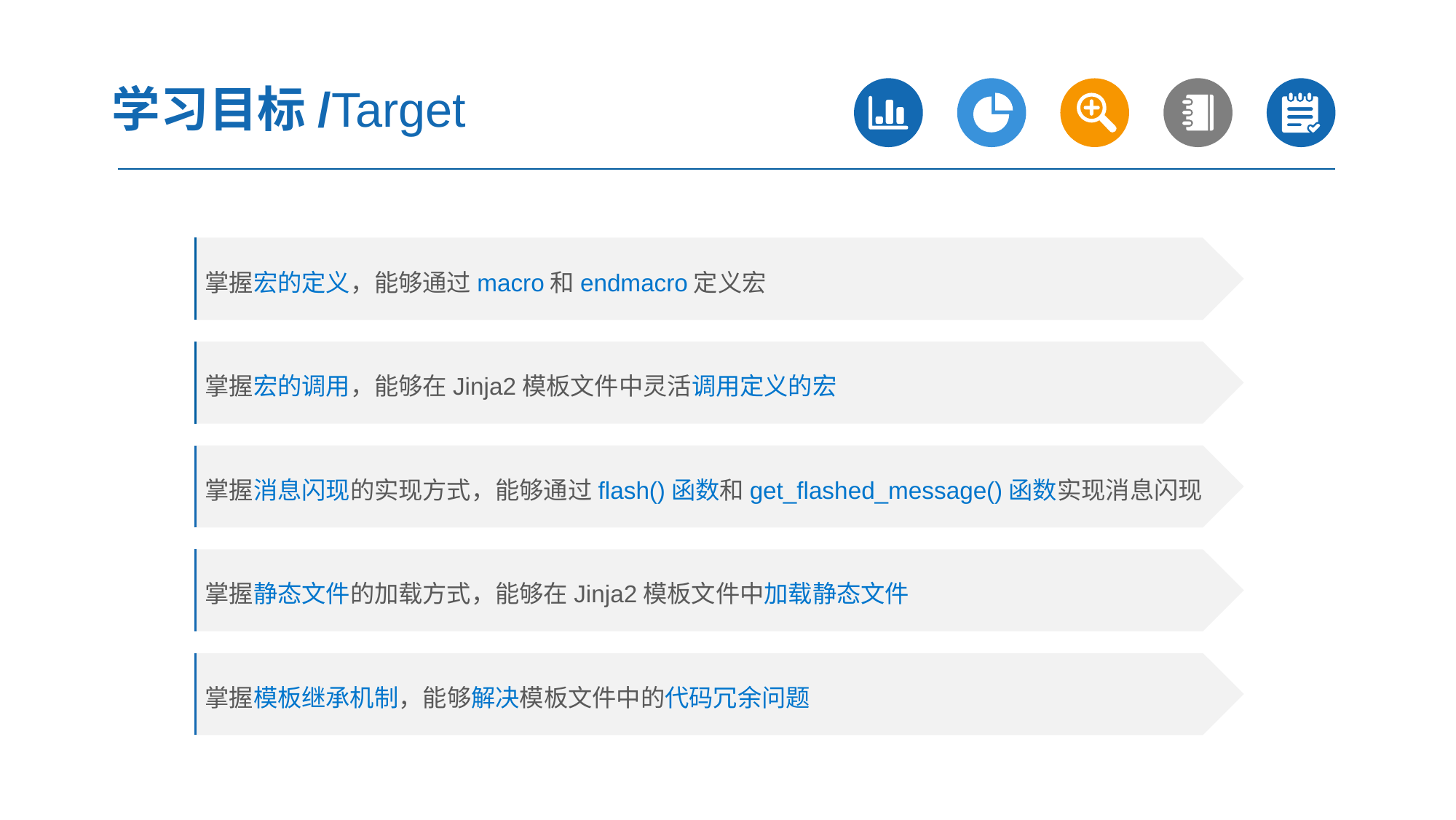

学习目标/Target
掌握宏的定义，能够通过macro和endmacro定义宏

掌握宏的调用，能够在Jinja2模板文件中灵活调用定义的宏

掌握消息闪现的实现方式，能够通过flash()函数和get_flashed_message()函数实现消息闪现

掌握静态文件的加载方式，能够在Jinja2模板文件中加载静态文件

掌握模板继承机制，能够解决模板文件中的代码冗余问题